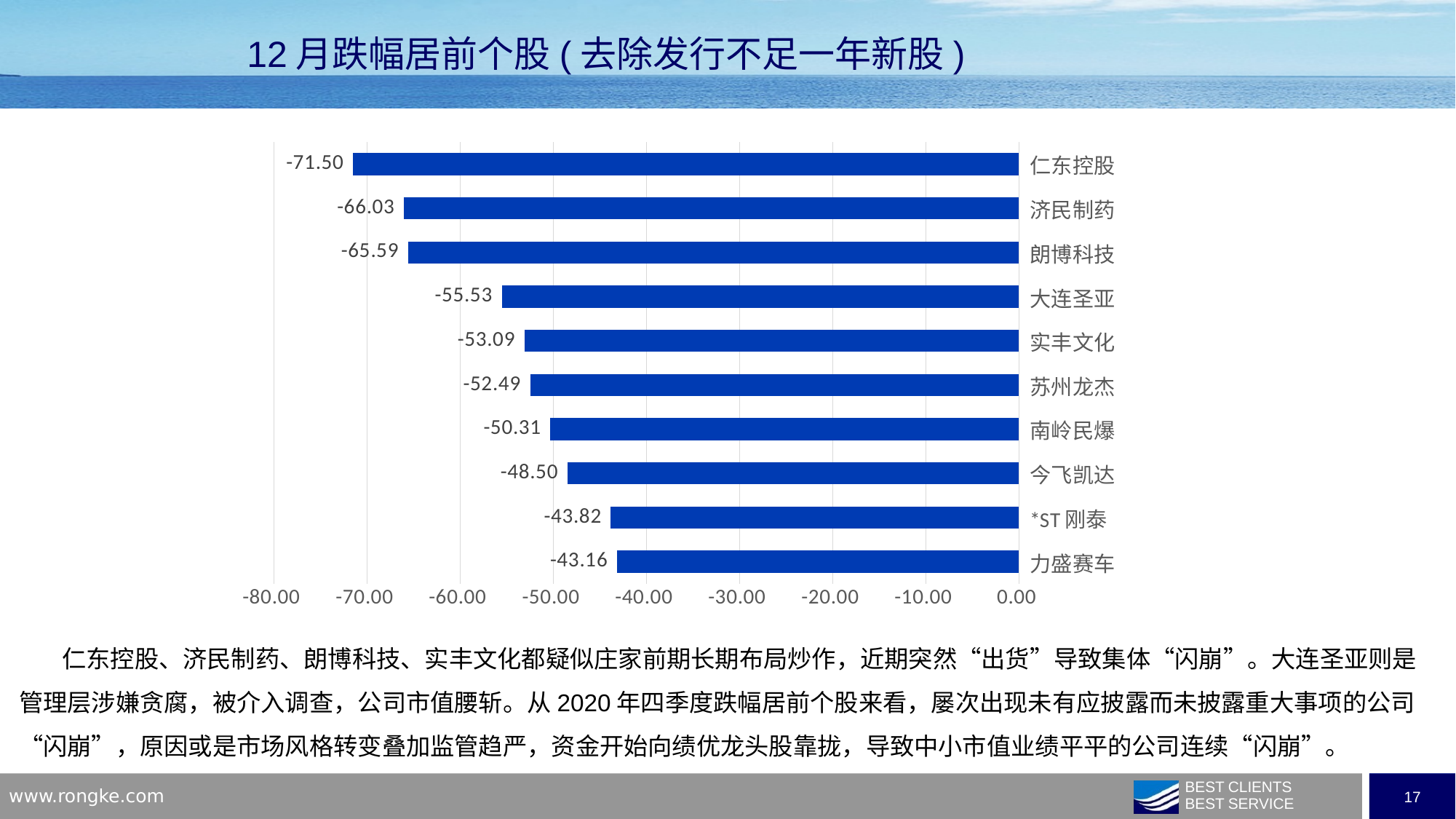

12月跌幅居前个股(去除发行不足一年新股)

[unsupported chart]

仁东控股、济民制药、朗博科技、实丰文化都疑似庄家前期长期布局炒作，近期突然“出货”导致集体“闪崩”。大连圣亚则是管理层涉嫌贪腐，被介入调查，公司市值腰斩。从2020年四季度跌幅居前个股来看，屡次出现未有应披露而未披露重大事项的公司“闪崩”，原因或是市场风格转变叠加监管趋严，资金开始向绩优龙头股靠拢，导致中小市值业绩平平的公司连续“闪崩”。